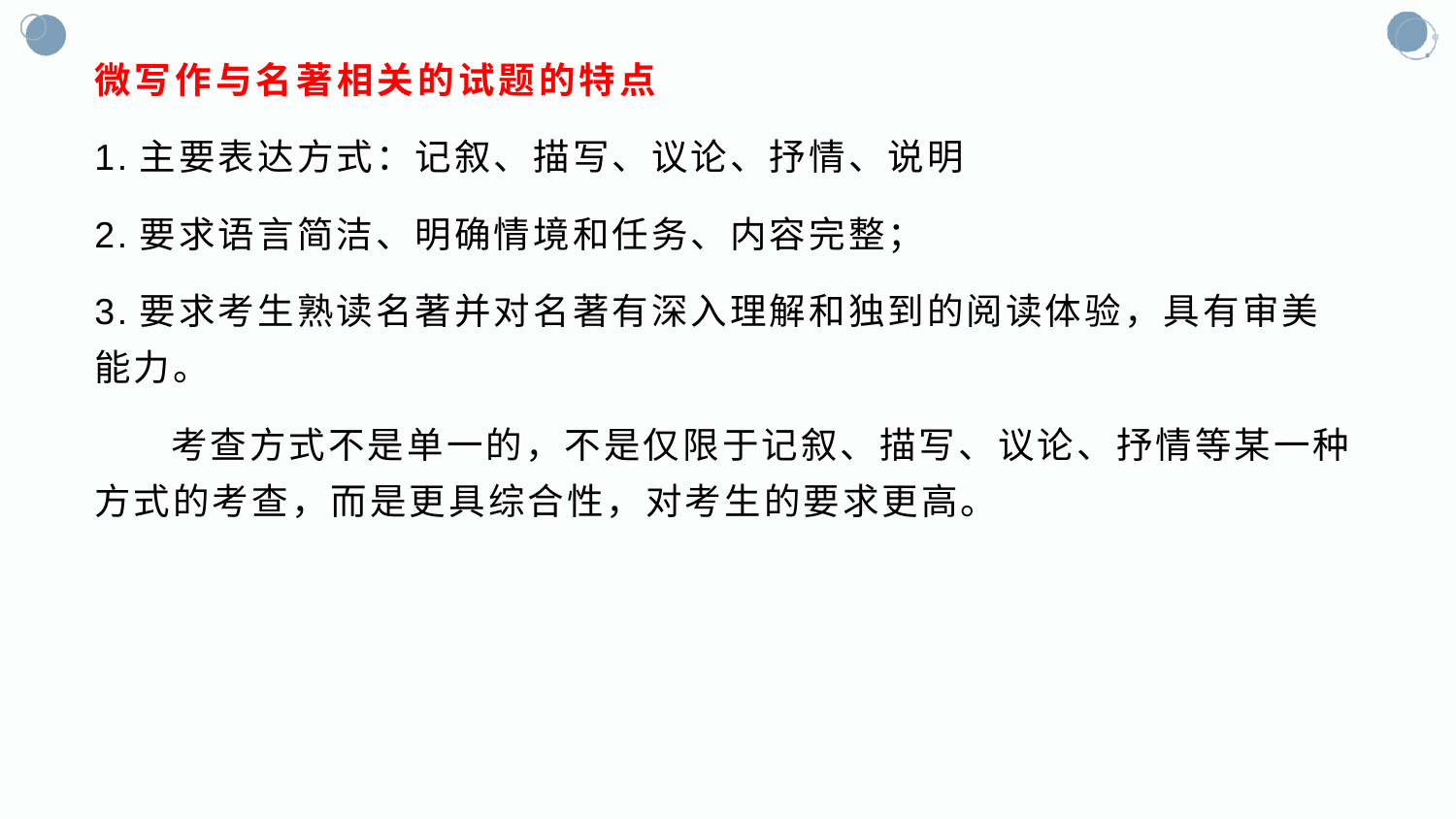

# 微写作与名著相关的试题的特点
1.主要表达方式：记叙、描写、议论、抒情、说明
2.要求语言简洁、明确情境和任务、内容完整；
3.要求考生熟读名著并对名著有深入理解和独到的阅读体验，具有审美能力。
      考查方式不是单一的，不是仅限于记叙、描写、议论、抒情等某一种方式的考查，而是更具综合性，对考生的要求更高。